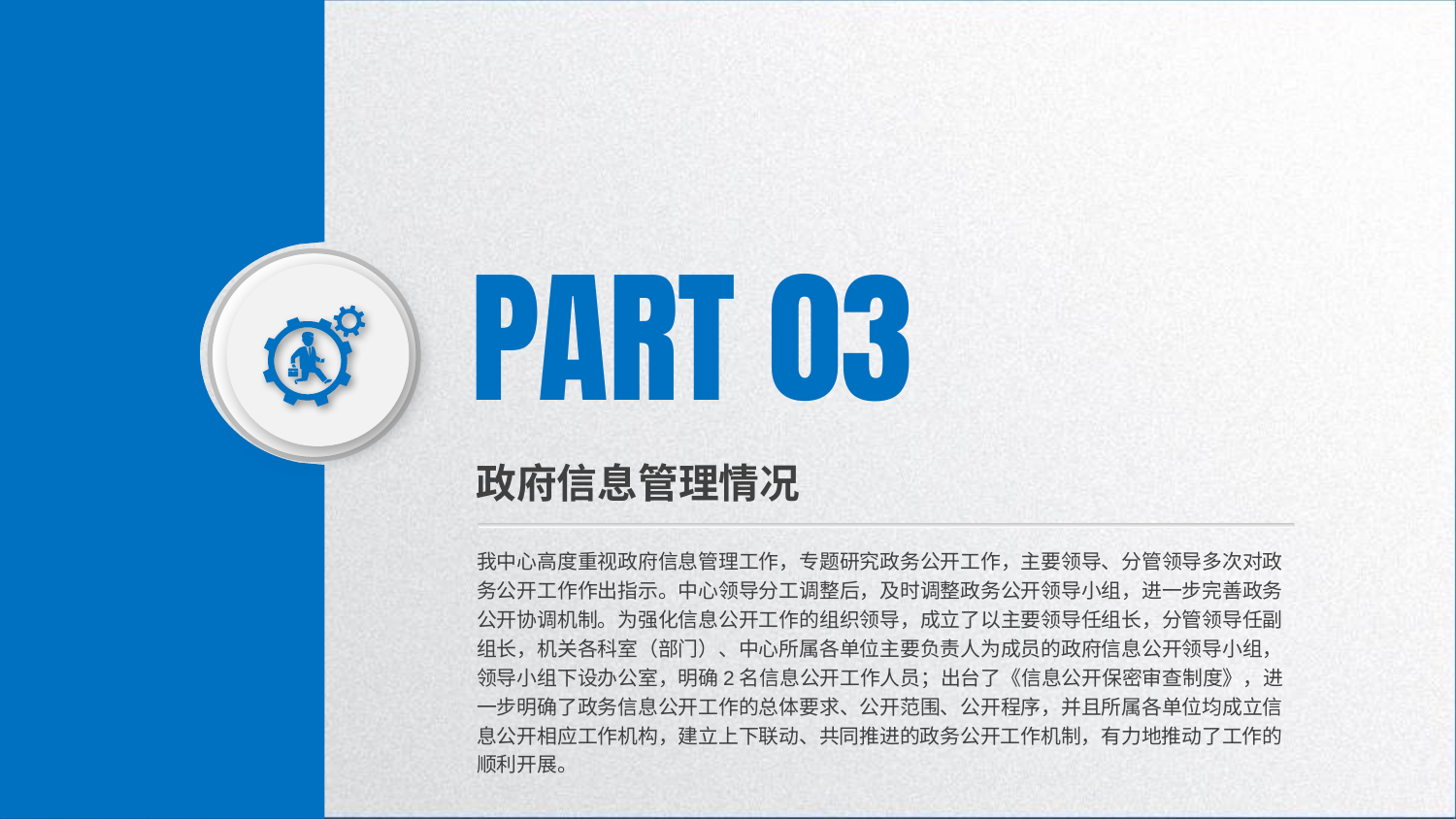

PART 03

政府信息管理情况

我中心高度重视政府信息管理工作，专题研究政务公开工作，主要领导、分管领导多次对政务公开工作作出指示。中心领导分工调整后，及时调整政务公开领导小组，进一步完善政务公开协调机制。为强化信息公开工作的组织领导，成立了以主要领导任组长，分管领导任副组长，机关各科室（部门）、中心所属各单位主要负责人为成员的政府信息公开领导小组，领导小组下设办公室，明确2名信息公开工作人员；出台了《信息公开保密审查制度》，进一步明确了政务信息公开工作的总体要求、公开范围、公开程序，并且所属各单位均成立信息公开相应工作机构，建立上下联动、共同推进的政务公开工作机制，有力地推动了工作的顺利开展。